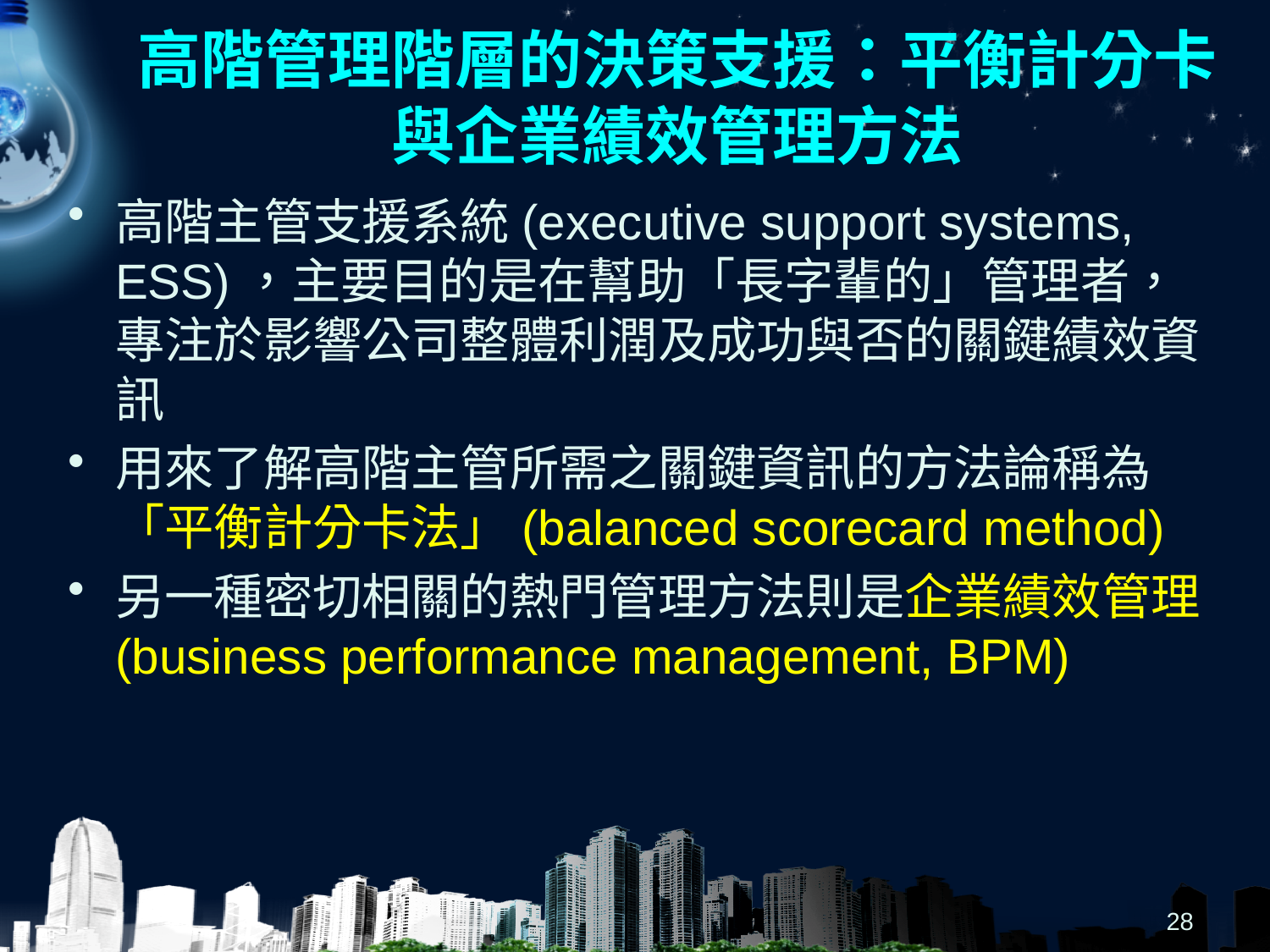

# 高階管理階層的決策支援：平衡計分卡與企業績效管理方法
高階主管支援系統(executive support systems, ESS)，主要目的是在幫助「長字輩的」管理者，專注於影響公司整體利潤及成功與否的關鍵績效資訊
用來了解高階主管所需之關鍵資訊的方法論稱為「平衡計分卡法」(balanced scorecard method)
另一種密切相關的熱門管理方法則是企業績效管理(business performance management, BPM)
28